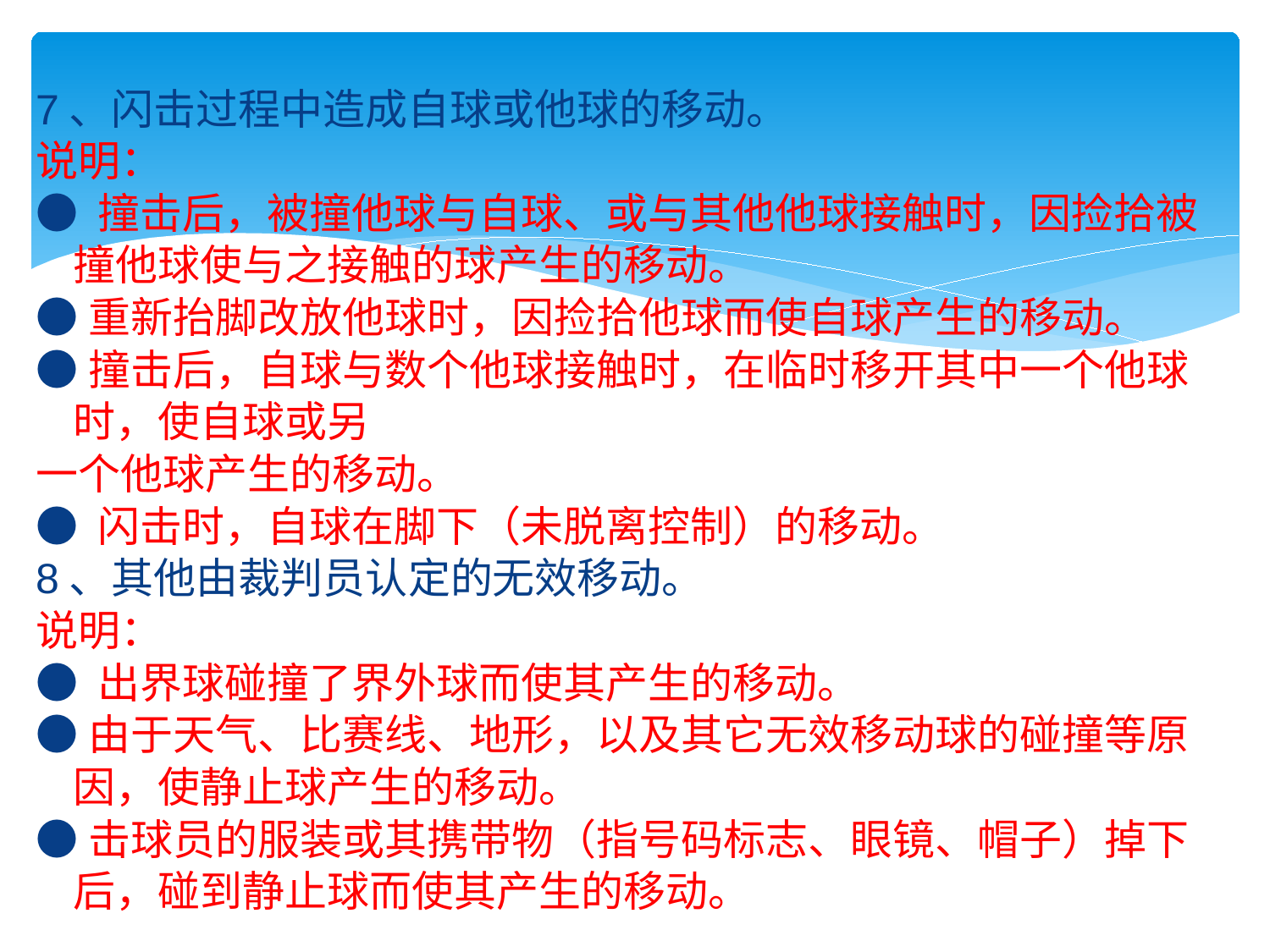

7、闪击过程中造成自球或他球的移动。
说明：
● 撞击后，被撞他球与自球、或与其他他球接触时，因捡拾被撞他球使与之接触的球产生的移动。
●重新抬脚改放他球时，因捡拾他球而使自球产生的移动。
●撞击后，自球与数个他球接触时，在临时移开其中一个他球时，使自球或另
一个他球产生的移动。
● 闪击时，自球在脚下（未脱离控制）的移动。
8、其他由裁判员认定的无效移动。
说明：
● 出界球碰撞了界外球而使其产生的移动。
●由于天气、比赛线、地形，以及其它无效移动球的碰撞等原因，使静止球产生的移动。
●击球员的服装或其携带物（指号码标志、眼镜、帽子）掉下后，碰到静止球而使其产生的移动。